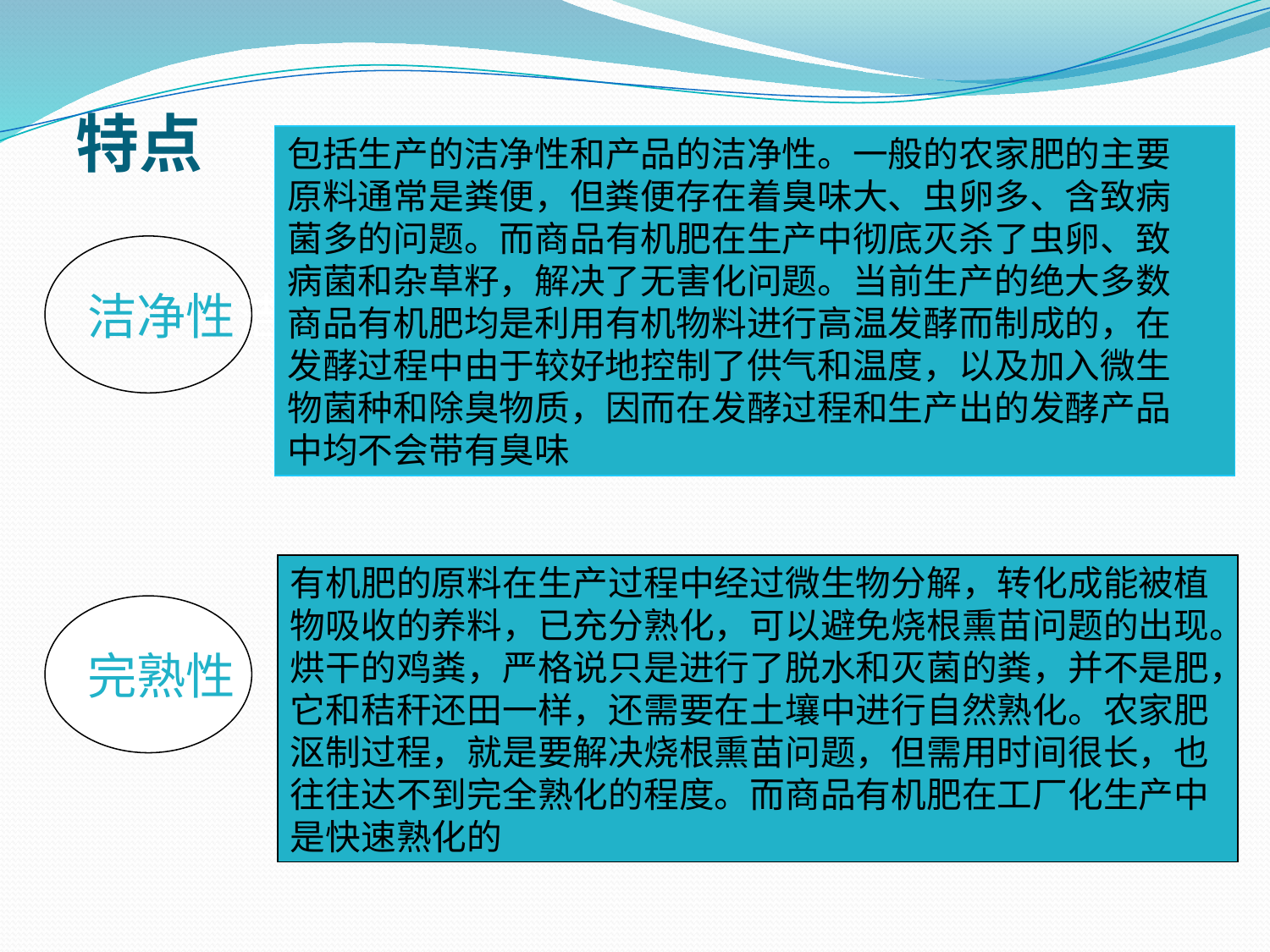

特点
包括生产的洁净性和产品的洁净性。一般的农家肥的主要
原料通常是粪便，但粪便存在着臭味大、虫卵多、含致病
菌多的问题。而商品有机肥在生产中彻底灭杀了虫卵、致
病菌和杂草籽，解决了无害化问题。当前生产的绝大多数
商品有机肥均是利用有机物料进行高温发酵而制成的，在
发酵过程中由于较好地控制了供气和温度，以及加入微生
物菌种和除臭物质，因而在发酵过程和生产出的发酵产品
中均不会带有臭味
洁净性洁净性性
有机肥的原料在生产过程中经过微生物分解，转化成能被植
物吸收的养料，已充分熟化，可以避免烧根熏苗问题的出现。
烘干的鸡粪，严格说只是进行了脱水和灭菌的粪，并不是肥，
它和秸秆还田一样，还需要在土壤中进行自然熟化。农家肥
沤制过程，就是要解决烧根熏苗问题，但需用时间很长，也
往往达不到完全熟化的程度。而商品有机肥在工厂化生产中
是快速熟化的
完熟性熟性熟